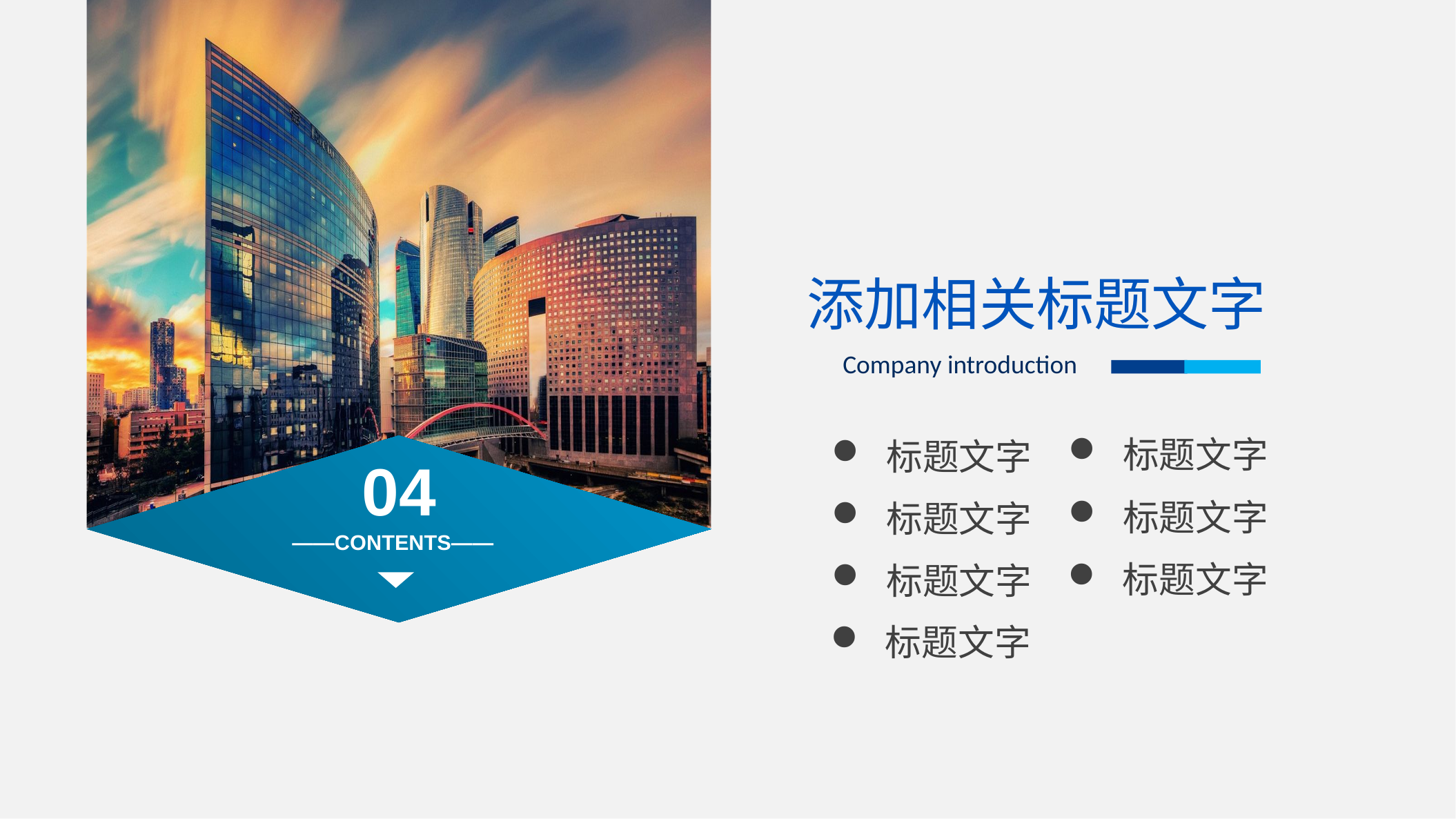

添加相关标题文字
Company introduction

标题文字
标题文字

04
——CONTENTS——

标题文字
标题文字
标题文字
标题文字
标题文字